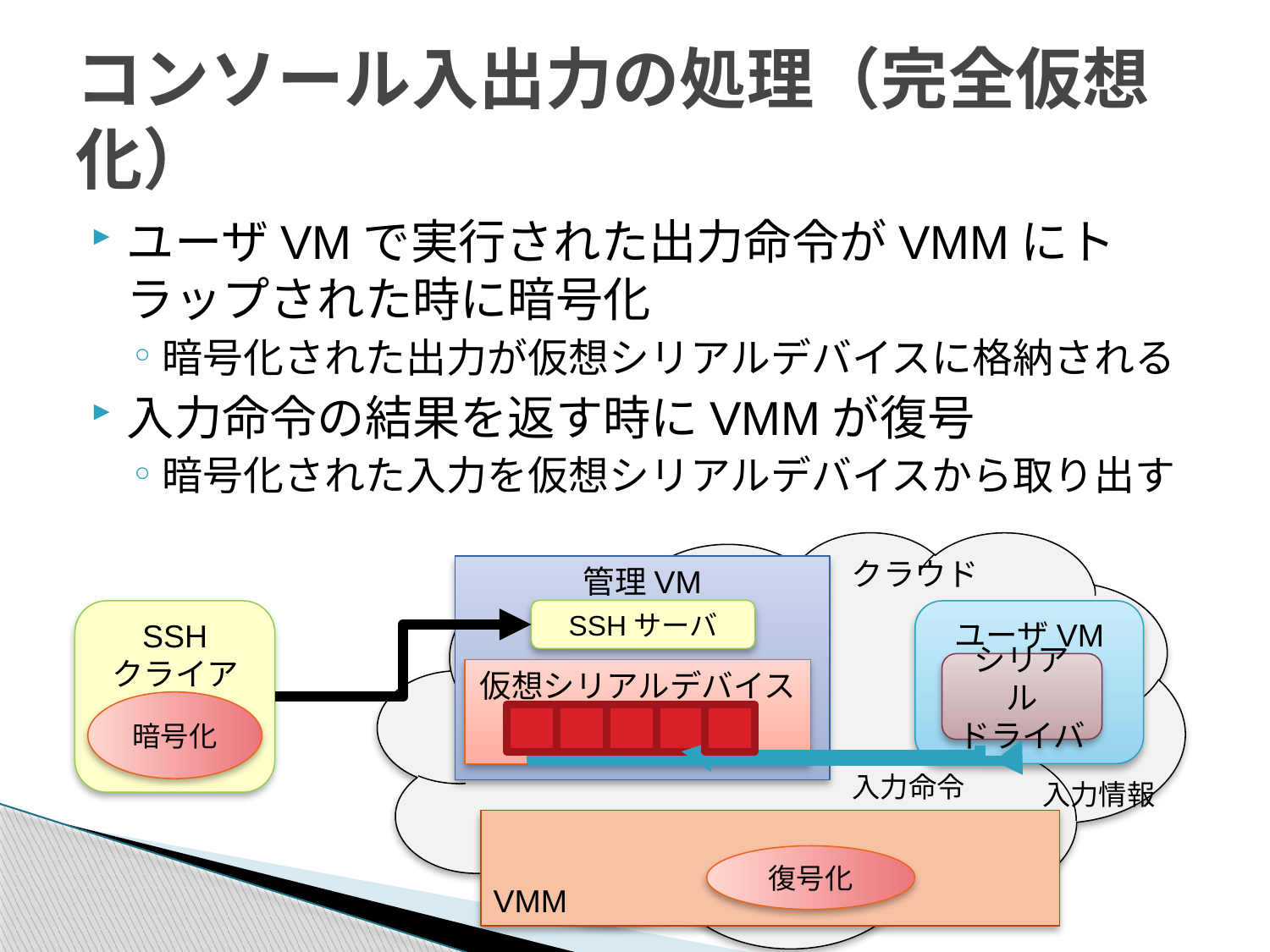

# コンソール入出力の処理（完全仮想化）
ユーザVMで実行された出力命令がVMMにトラップされた時に暗号化
暗号化された出力が仮想シリアルデバイスに格納される
入力命令の結果を返す時にVMMが復号
暗号化された入力を仮想シリアルデバイスから取り出す

クラウド
管理VM
SSHサーバ
SSH
クライアント
ユーザVM
シリアル
ドライバ
仮想シリアルデバイス
暗号化

入力命令
入力情報

復号化
VMM